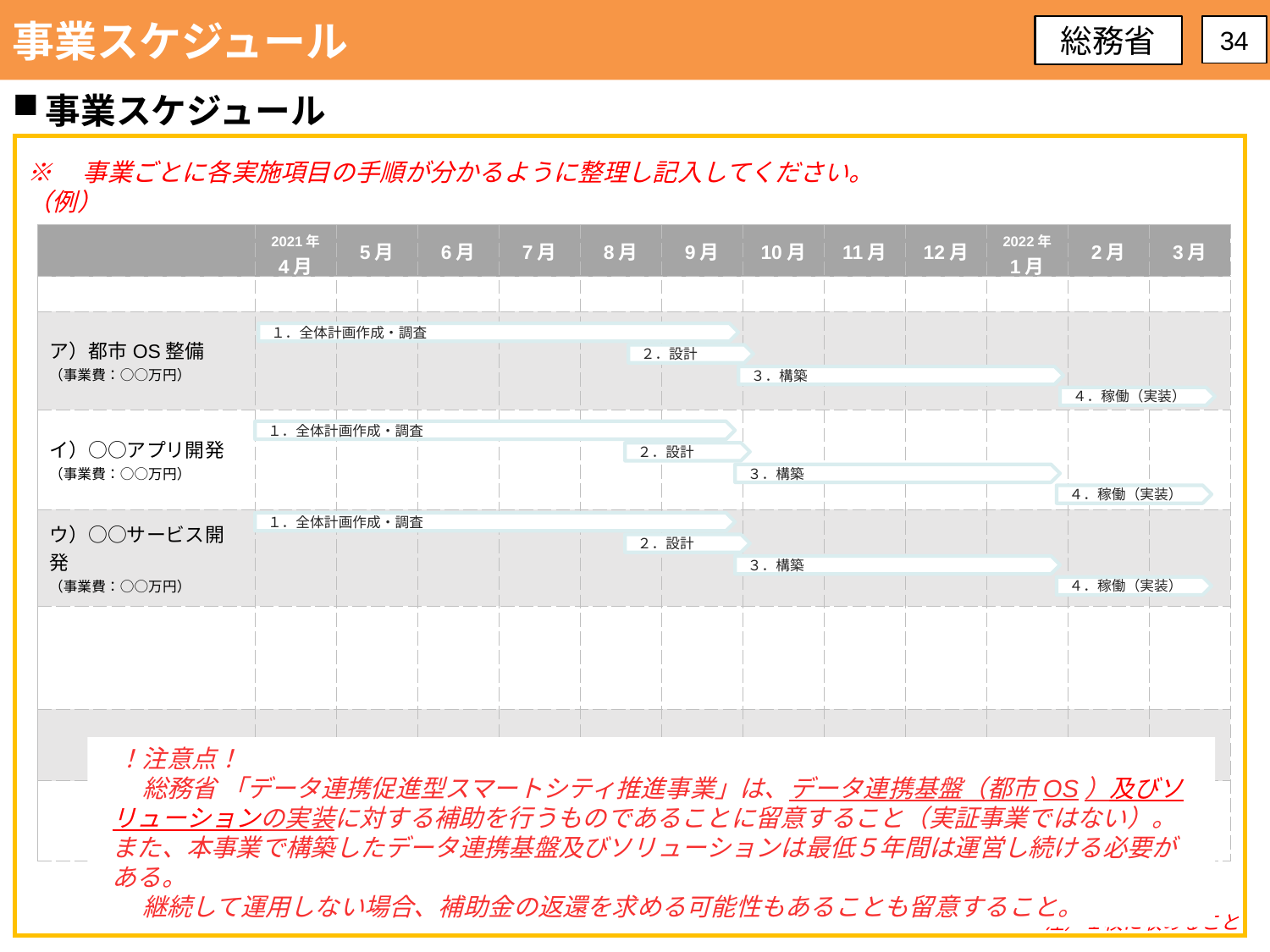

事業スケジュール
総務省
34
事業スケジュール

※　事業ごとに各実施項目の手順が分かるように整理し記入してください。
（例）
|  | 2021年 4月 | 5月 | 6月 | 7月 | 8月 | 9月 | 10月 | 11月 | 12月 | 2022年 1月 | 2月 | 3月 |
| --- | --- | --- | --- | --- | --- | --- | --- | --- | --- | --- | --- | --- |
|  |  |  |  |  |  |  |  |  |  |  |  |  |
| ア）都市OS整備 （事業費：○○万円） |  |  |  |  |  |  |  |  |  |  |  |  |
| イ）○○アプリ開発 （事業費：○○万円） |  |  |  |  |  |  |  |  |  |  |  |  |
| ウ）○○サービス開発 （事業費：○○万円） |  |  |  |  |  |  |  |  |  |  |  |  |
|  |  |  |  |  |  |  |  |  |  |  |  |  |
|  |  |  |  |  |  |  |  |  |  |  |  |  |
|  |  |  |  |  |  |  |  |  |  |  |  |  |
１．全体計画作成・調査
２．設計
３．構築
４．稼働（実装）
１．全体計画作成・調査
２．設計
３．構築
４．稼働（実装）
１．全体計画作成・調査
２．設計
３．構築
４．稼働（実装）
！注意点！
　総務省 「データ連携促進型スマートシティ推進事業」は、データ連携基盤（都市OS）及びソリューションの実装に対する補助を行うものであることに留意すること（実証事業ではない）。また、本事業で構築したデータ連携基盤及びソリューションは最低５年間は運営し続ける必要がある。
　継続して運用しない場合、補助金の返還を求める可能性もあることも留意すること。
注）１枚に収めること